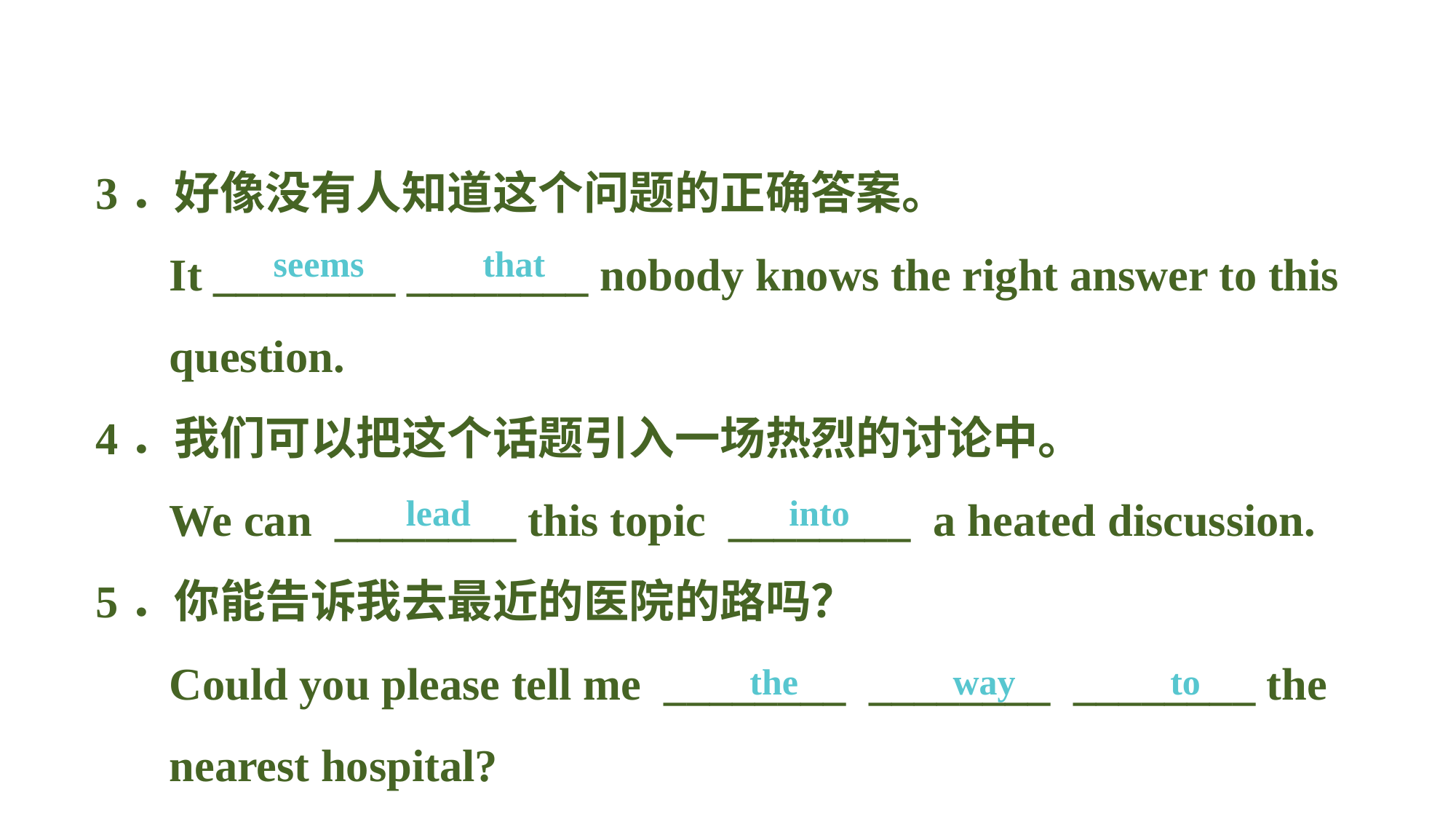

3．好像没有人知道这个问题的正确答案。
It ________ ________ nobody knows the right answer to this question.
4．我们可以把这个话题引入一场热烈的讨论中。
We can  ________ this topic  ________  a heated discussion.
5．你能告诉我去最近的医院的路吗？
Could you please tell me  ________  ________  ________ the nearest hospital?
seems             that
lead                                   into
the                 way                 to